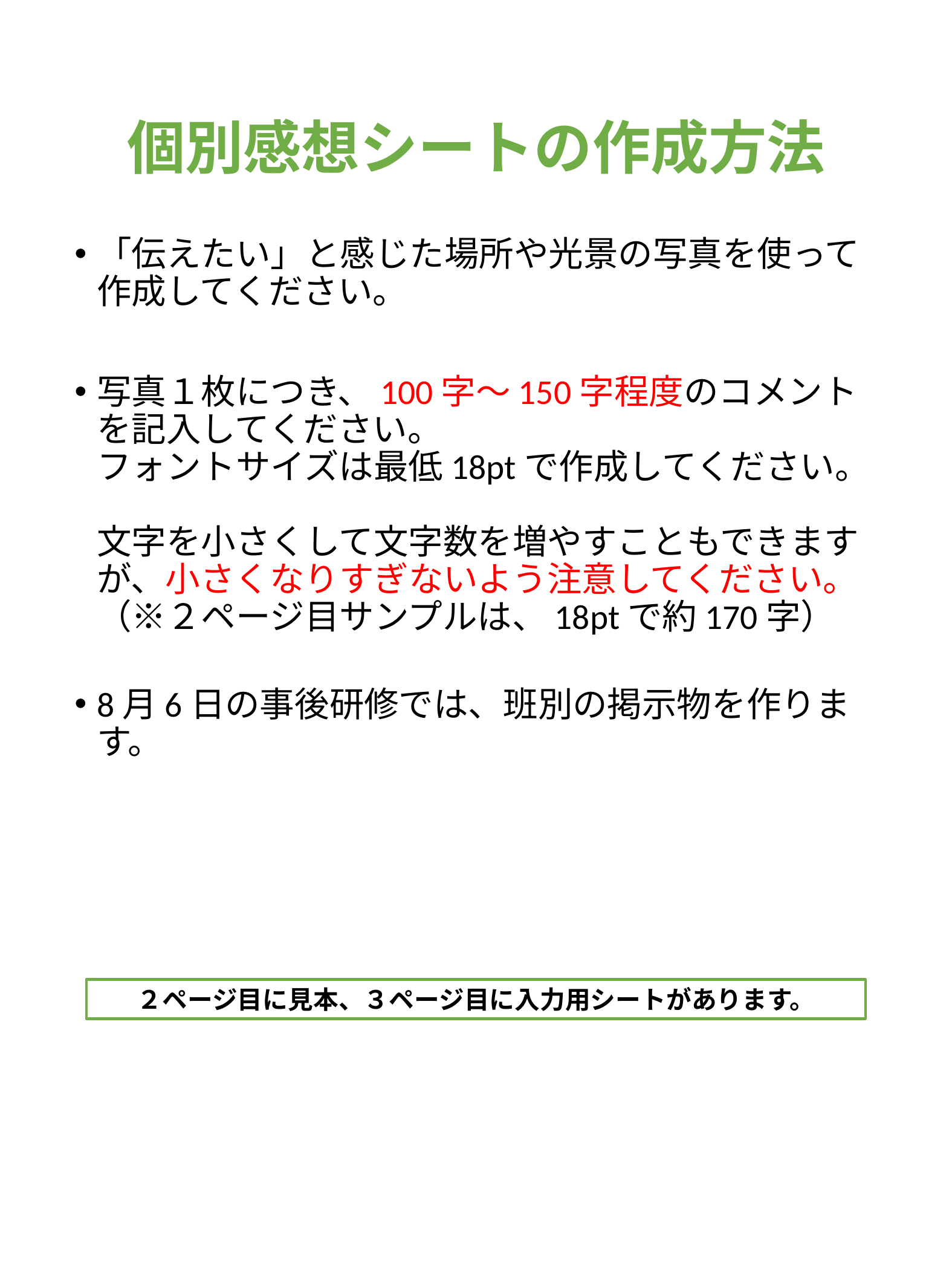

# 個別感想シートの作成方法
「伝えたい」と感じた場所や光景の写真を使って作成してください。

写真１枚につき、100字～150字程度のコメントを記入してください。
フォントサイズは最低18ptで作成してください。
文字を小さくして文字数を増やすこともできますが、小さくなりすぎないよう注意してください。
（※２ページ目サンプルは、18ptで約170字）
8月6日の事後研修では、班別の掲示物を作ります。
２ページ目に見本、３ページ目に入力用シートがあります。